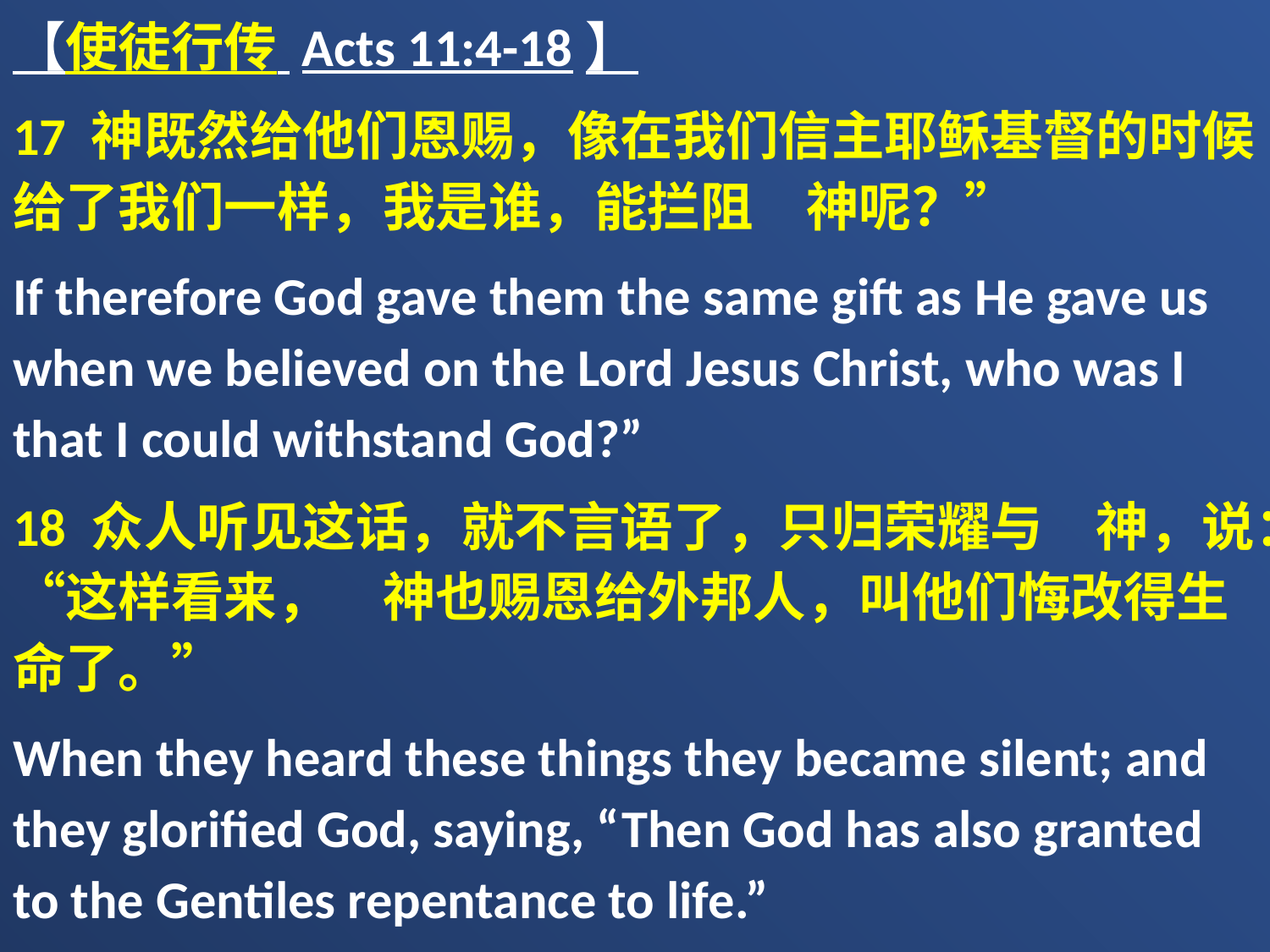

【使徒行传 Acts 11:4-18】
17 神既然给他们恩赐，像在我们信主耶稣基督的时候给了我们一样，我是谁，能拦阻　神呢？”
If therefore God gave them the same gift as He gave us when we believed on the Lord Jesus Christ, who was I that I could withstand God?”
18 众人听见这话，就不言语了，只归荣耀与　神，说：“这样看来，　神也赐恩给外邦人，叫他们悔改得生命了。”
When they heard these things they became silent; and they glorified God, saying, “Then God has also granted to the Gentiles repentance to life.”